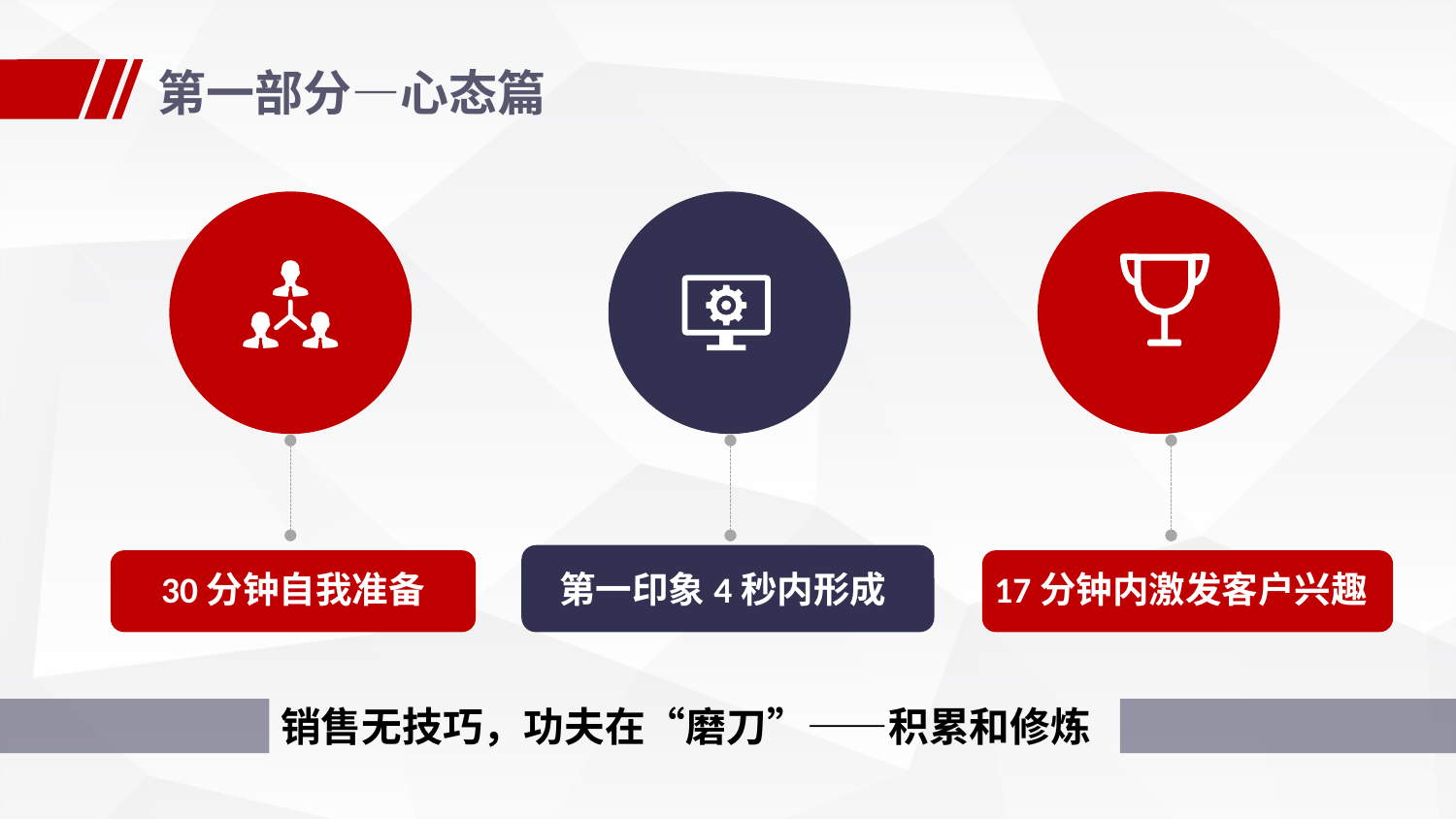

第一部分—心态篇

30分钟自我准备
第一印象4秒内形成
17分钟内激发客户兴趣
销售无技巧，功夫在“磨刀”——积累和修炼